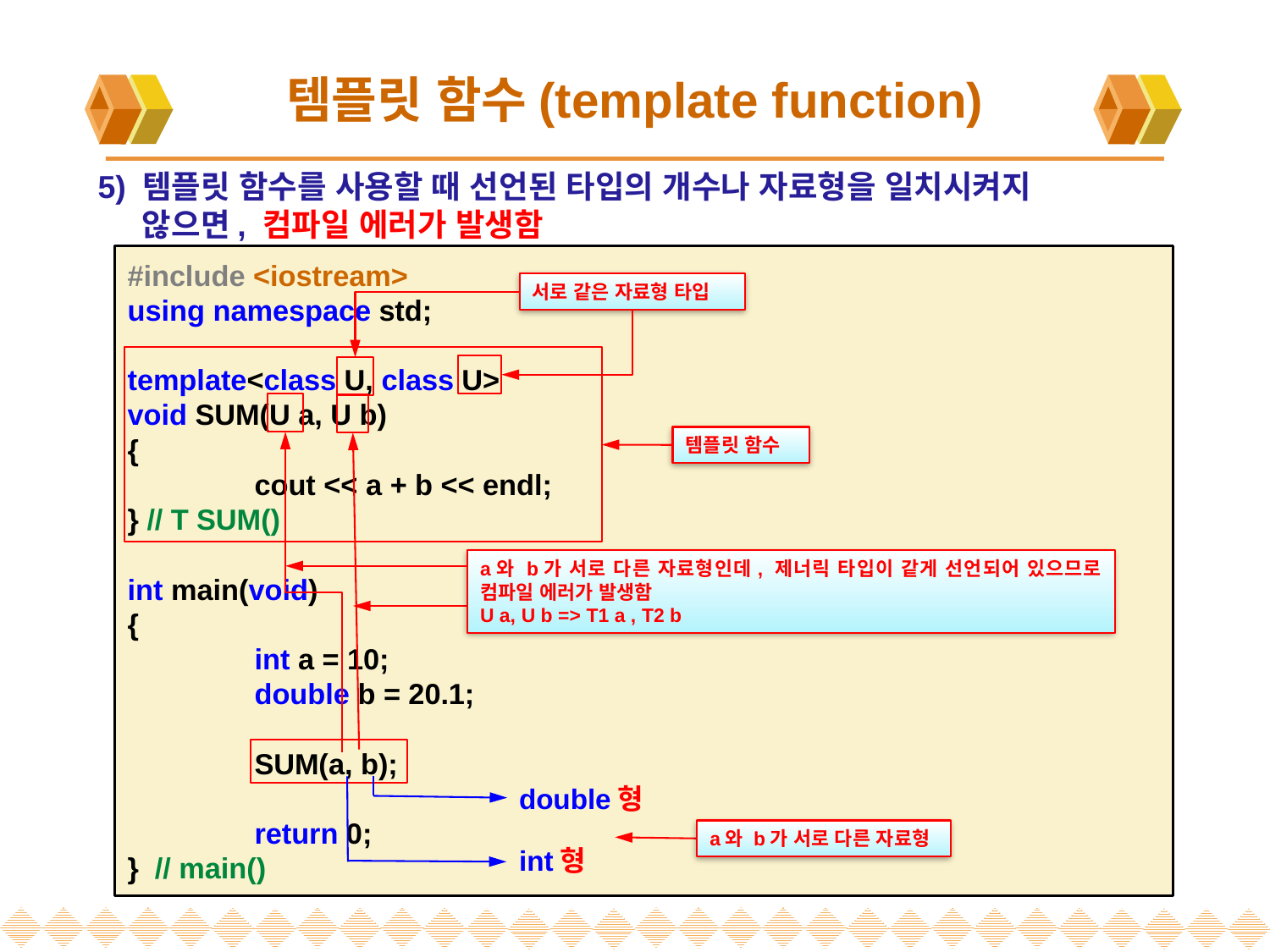

# 템플릿 함수(template function)
    5) 템플릿 함수를 사용할 때 선언된 타입의 개수나 자료형을 일치시켜지
  않으면, 컴파일 에러가 발생함

#include <iostream>
using namespace std;

template<class U, class U>
void SUM(U a, U b)
{
	cout << a + b << endl;
} // T SUM()

int main(void)
{
	int a = 10;
	double b = 20.1;

	SUM(a, b);

	return 0;
}  // main()
서로 같은 자료형 타입

템플릿 함수
a와 b가 서로 다른 자료형인데, 제너릭 타입이 같게 선언되어 있으므로 컴파일 에러가 발생함
U a, U b => T1 a , T2 b

double형
a와 b가 서로 다른 자료형
int형